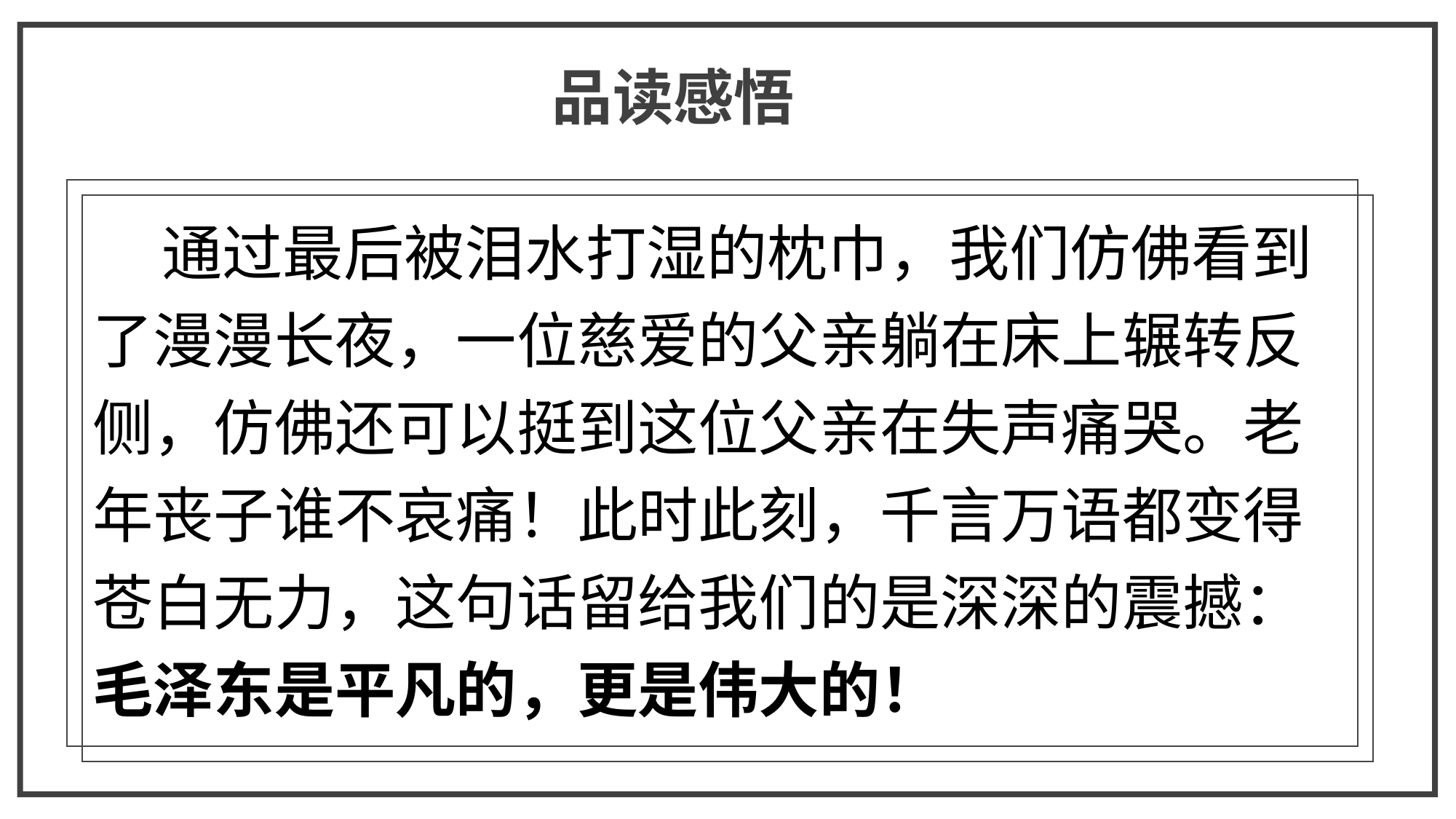

品读感悟

    通过最后被泪水打湿的枕巾，我们仿佛看到了漫漫长夜，一位慈爱的父亲躺在床上辗转反侧，仿佛还可以挺到这位父亲在失声痛哭。老年丧子谁不哀痛！此时此刻，千言万语都变得苍白无力，这句话留给我们的是深深的震撼：毛泽东是平凡的，更是伟大的！

点击输入标题内容
点击输入标题内容
点击输入标题内容
标题数字等都可以通过点击和重新输入进行更改。建议参考此段文本字体大小风格
标题数字等都可以通过点击和重新输入进行更改。建议参考此段文本字体大小风格
标题数字等都可以通过点击和重新输入进行更改。建议参考此段文本字体大小风格
标题数字等都可以通过点击和重新输入进行更改，菜单开始栏设置中可以对字体、间距、大小、行距等进行修改。建议参考此段文本字体大小风格
标题数字等都可以通过点击和重新输入进行更改，菜单开始栏设置中可以对字体、间距、大小、行距等进行修改。建议参考此段文本字体大小风格